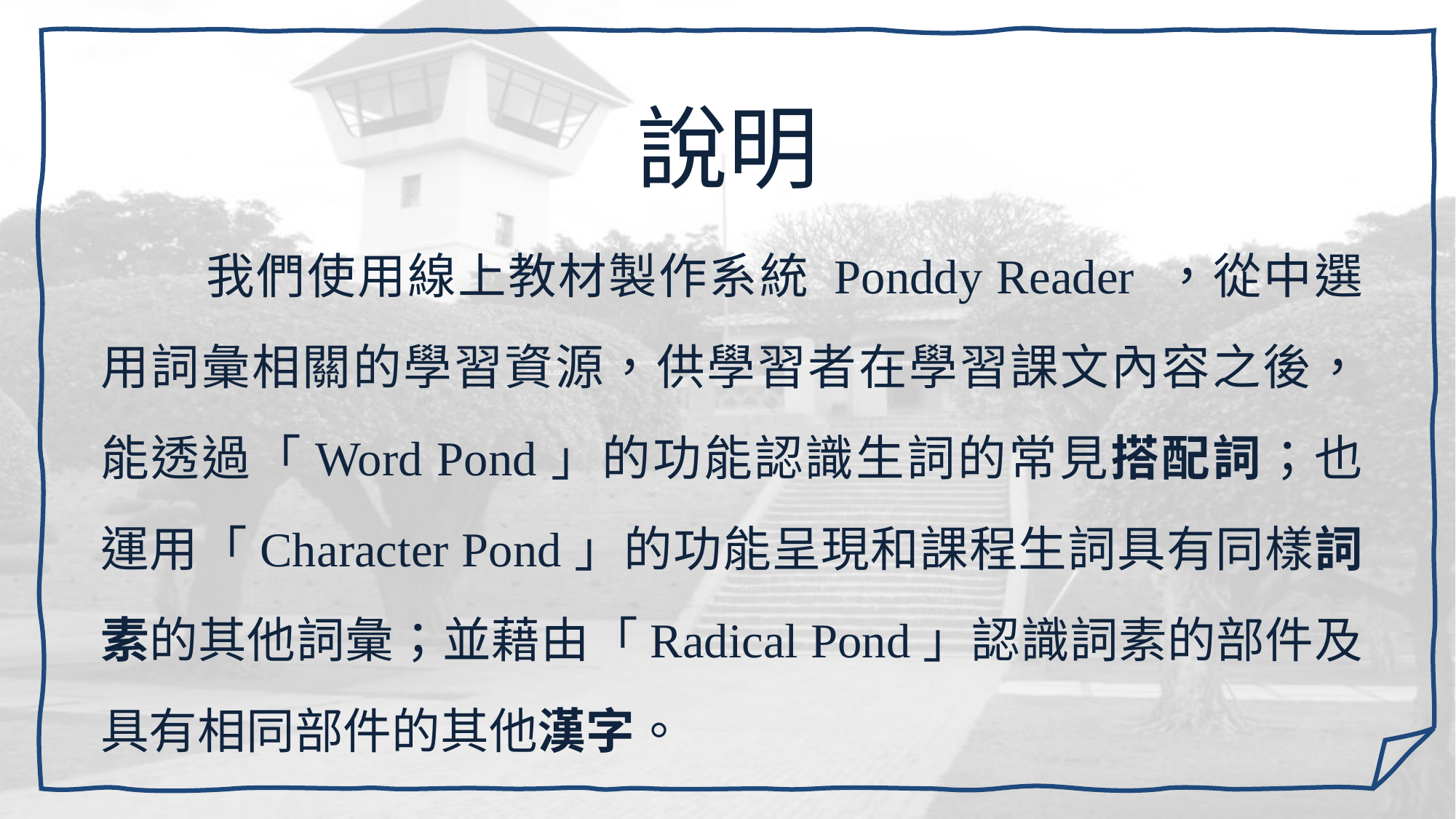

說明
   我們使用線上教材製作系統 Ponddy Reader ，從中選用詞彙相關的學習資源，供學習者在學習課文內容之後，能透過「Word Pond」的功能認識生詞的常見搭配詞；也運用「Character Pond」的功能呈現和課程生詞具有同樣詞素的其他詞彙；並藉由「Radical Pond」認識詞素的部件及具有相同部件的其他漢字。